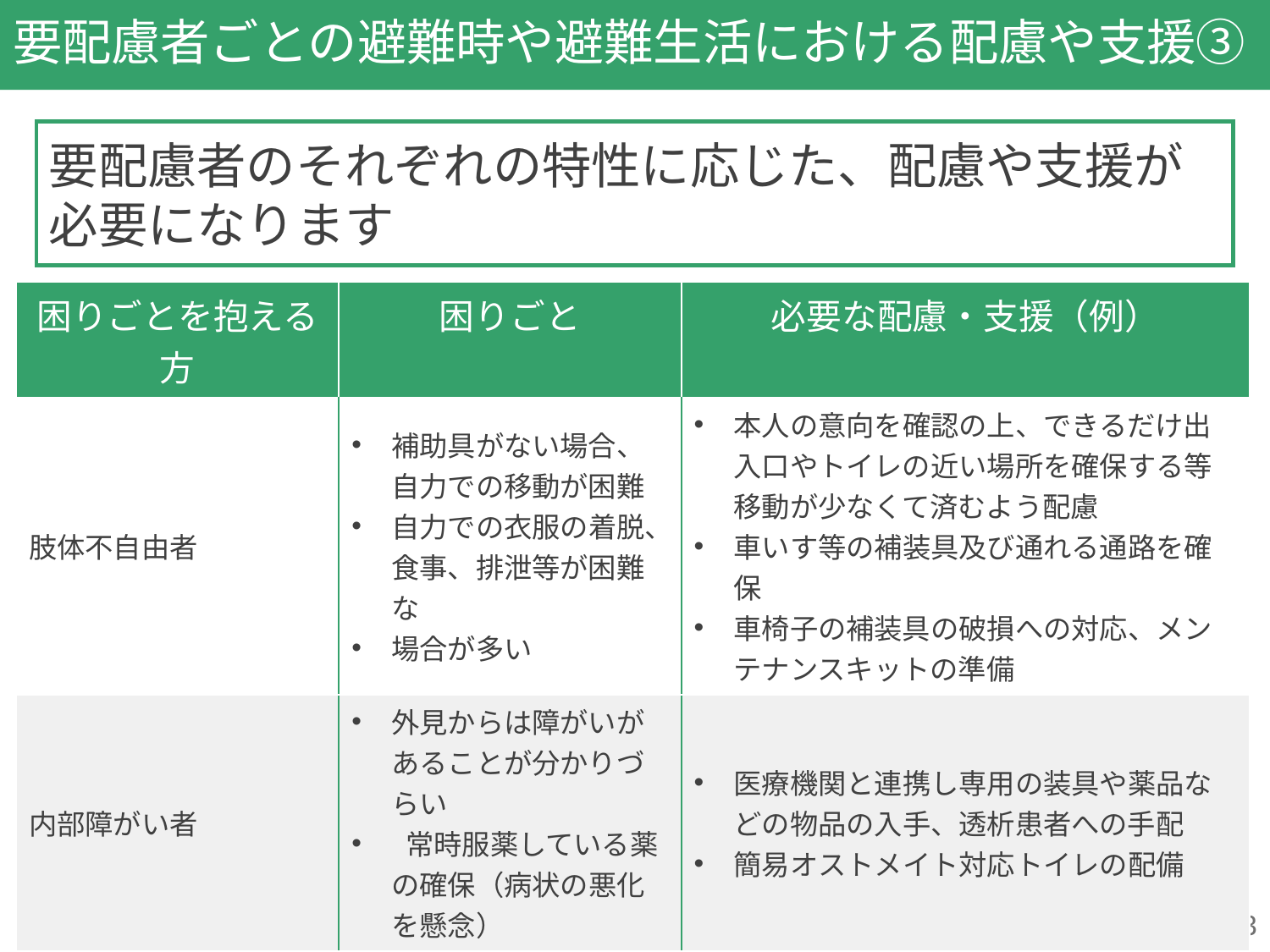

# 要配慮者ごとの避難時や避難生活における配慮や支援③
要配慮者のそれぞれの特性に応じた、配慮や支援が必要になります
| 困りごとを抱える方 | 困りごと | 必要な配慮・支援（例） |
| --- | --- | --- |
| 肢体不自由者 | 補助具がない場合、自力での移動が困難 自力での衣服の着脱、食事、排泄等が困難な 場合が多い | 本人の意向を確認の上、できるだけ出入口やトイレの近い場所を確保する等移動が少なくて済むよう配慮 車いす等の補装具及び通れる通路を確保 車椅子の補装具の破損への対応、メンテナンスキットの準備 |
| 内部障がい者 | 外見からは障がいがあることが分かりづらい 常時服薬している薬の確保（病状の悪化を懸念） | 医療機関と連携し専用の装具や薬品などの物品の入手、透析患者への手配 簡易オストメイト対応トイレの配備 |
| 難病患者 | 特殊な薬剤や継続的な服薬、医療的ケアが必要 | 疾患に応じた必要な医薬品や薬物療法等が、継続的に必要な患者に対しての医薬品や医療を確保 |
13